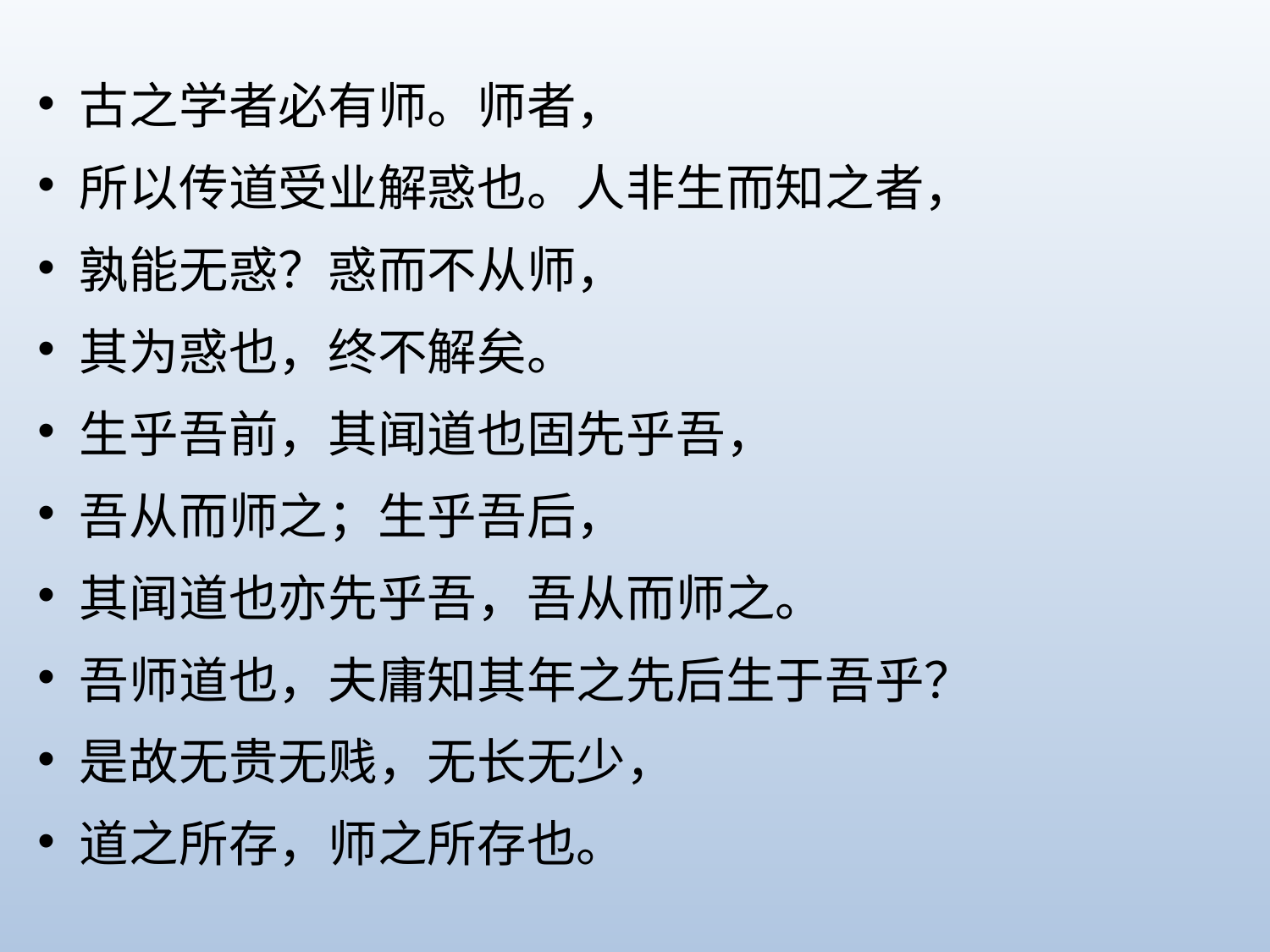

古之学者必有师。师者，
所以传道受业解惑也。人非生而知之者，
孰能无惑？惑而不从师，
其为惑也，终不解矣。
生乎吾前，其闻道也固先乎吾，
吾从而师之；生乎吾后，
其闻道也亦先乎吾，吾从而师之。
吾师道也，夫庸知其年之先后生于吾乎？
是故无贵无贱，无长无少，
道之所存，师之所存也。